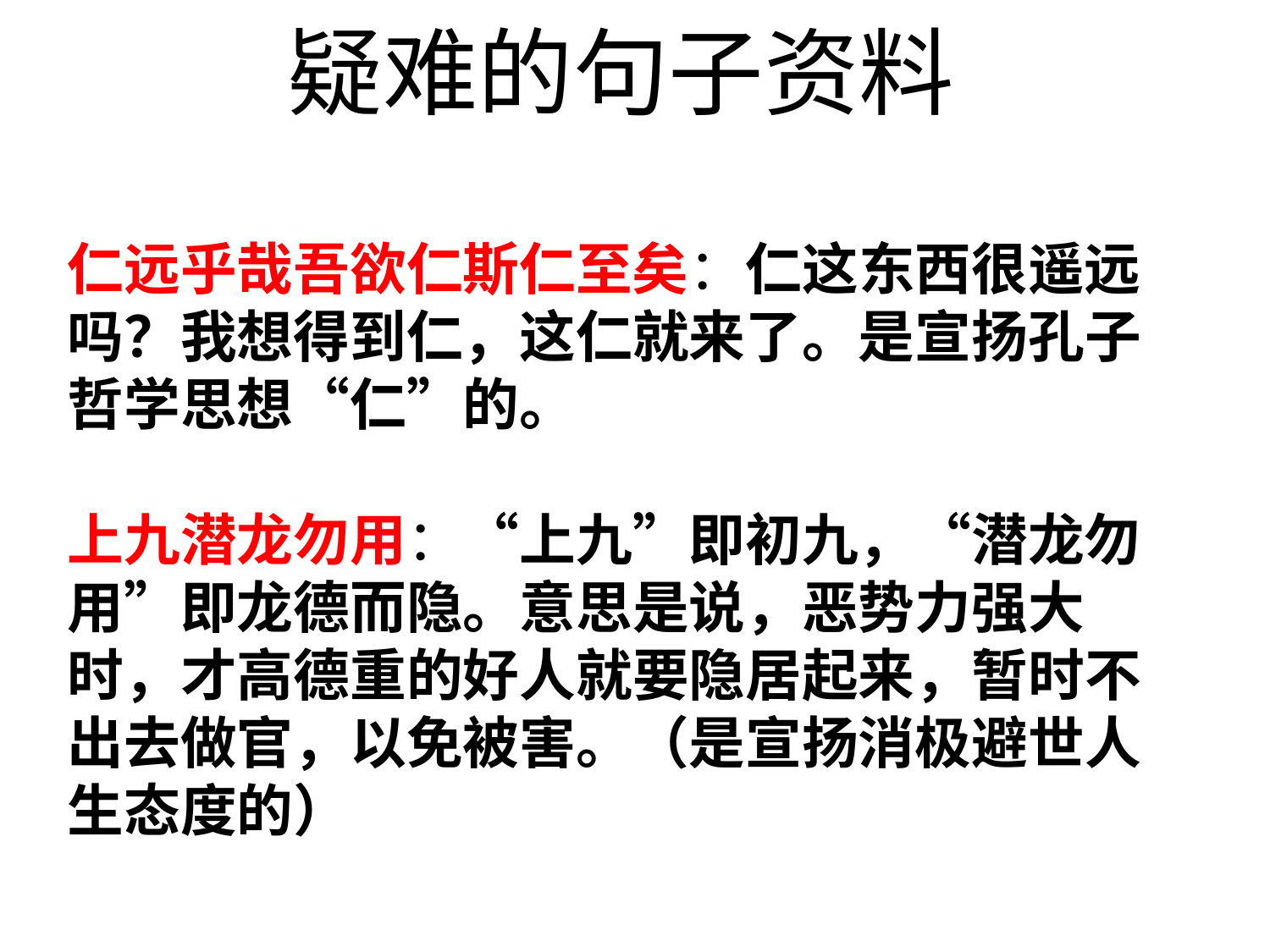

疑难的句子资料
仁远乎哉吾欲仁斯仁至矣：仁这东西很遥远吗？我想得到仁，这仁就来了。是宣扬孔子哲学思想“仁”的。

上九潜龙勿用：“上九”即初九，“潜龙勿用”即龙德而隐。意思是说，恶势力强大时，才高德重的好人就要隐居起来，暂时不出去做官，以免被害。（是宣扬消极避世人生态度的）